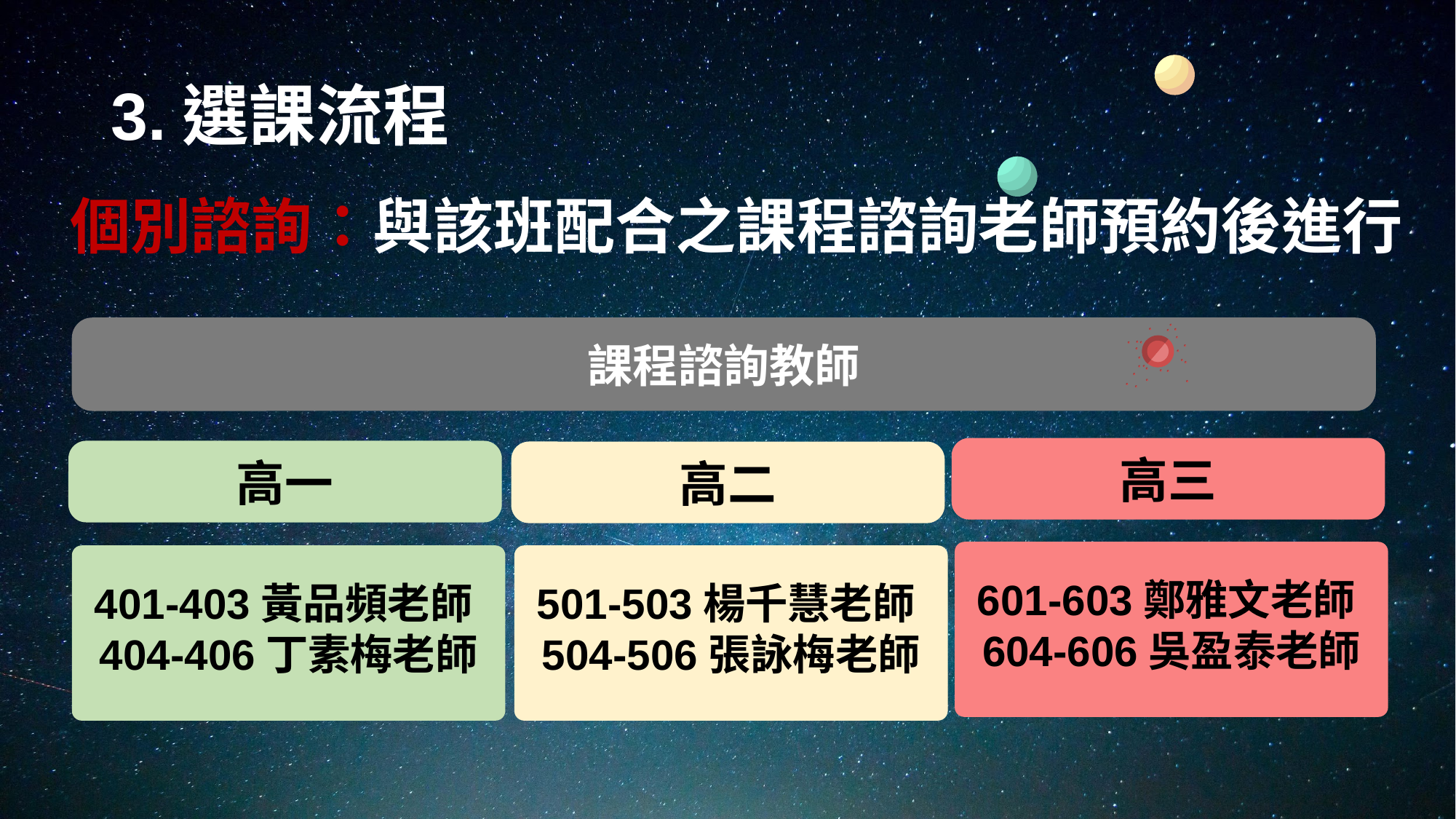

# 3.選課流程

個別諮詢：與該班配合之課程諮詢老師預約後進行

課程諮詢教師

高三
高一
高二
601-603鄭雅文老師604-606吳盈泰老師
501-503楊千慧老師504-506張詠梅老師
401-403黃品頻老師404-406丁素梅老師